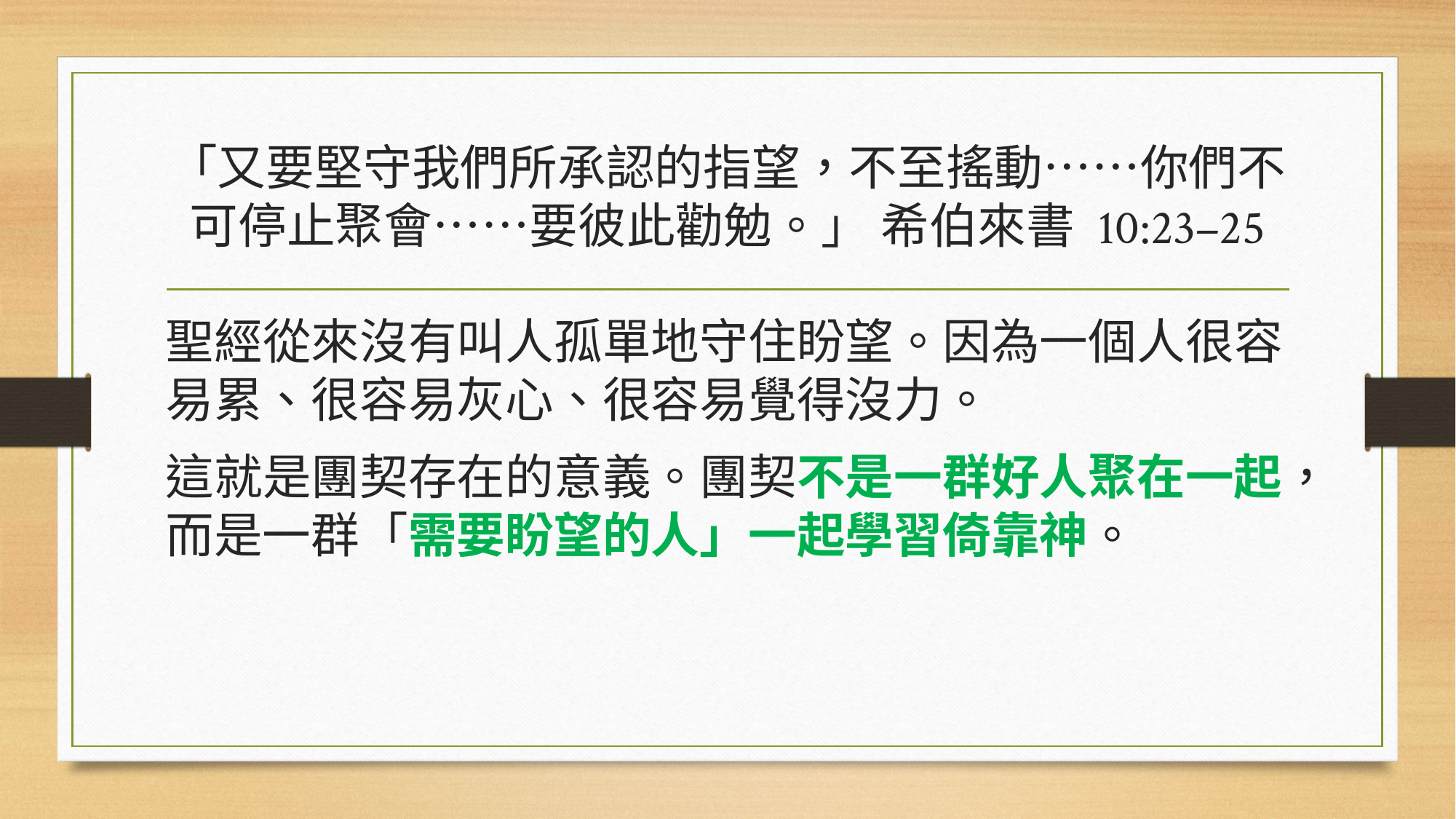

# 「又要堅守我們所承認的指望，不至搖動……你們不可停止聚會……要彼此勸勉。」 希伯來書 10:23–25
聖經從來沒有叫人孤單地守住盼望。因為一個人很容易累、很容易灰心、很容易覺得沒力。
這就是團契存在的意義。團契不是一群好人聚在一起，而是一群「需要盼望的人」一起學習倚靠神。